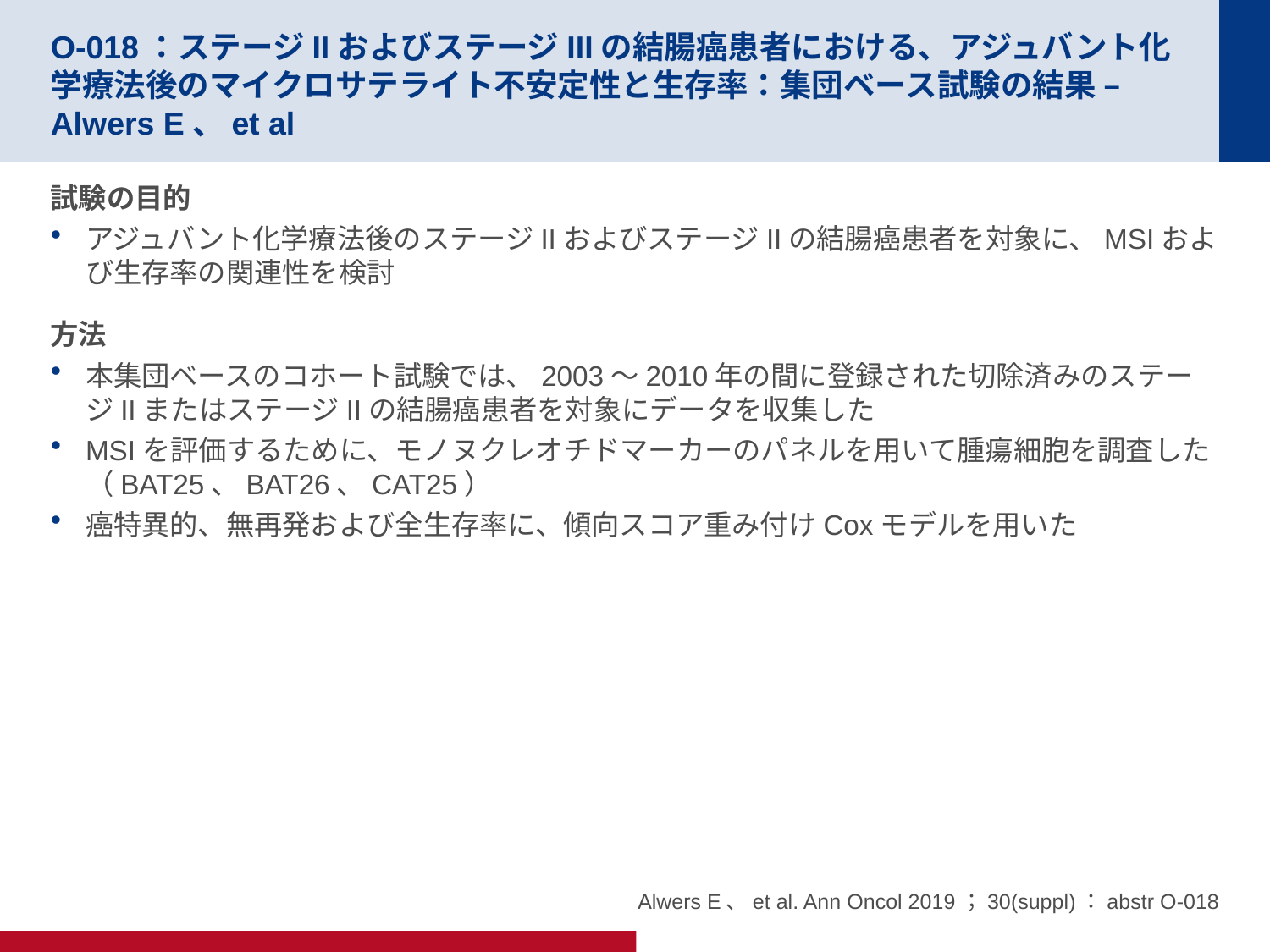

# O-018：ステージIIおよびステージIIIの結腸癌患者における、アジュバント化学療法後のマイクロサテライト不安定性と生存率：集団ベース試験の結果 – Alwers E、et al
試験の目的
アジュバント化学療法後のステージIIおよびステージIIの結腸癌患者を対象に、MSIおよび生存率の関連性を検討
方法
本集団ベースのコホート試験では、2003～2010年の間に登録された切除済みのステージIIまたはステージIIの結腸癌患者を対象にデータを収集した
MSIを評価するために、モノヌクレオチドマーカーのパネルを用いて腫瘍細胞を調査した（BAT25、BAT26、CAT25）
癌特異的、無再発および全生存率に、傾向スコア重み付けCoxモデルを用いた
Alwers E、et al. Ann Oncol 2019；30(suppl)：abstr O-018